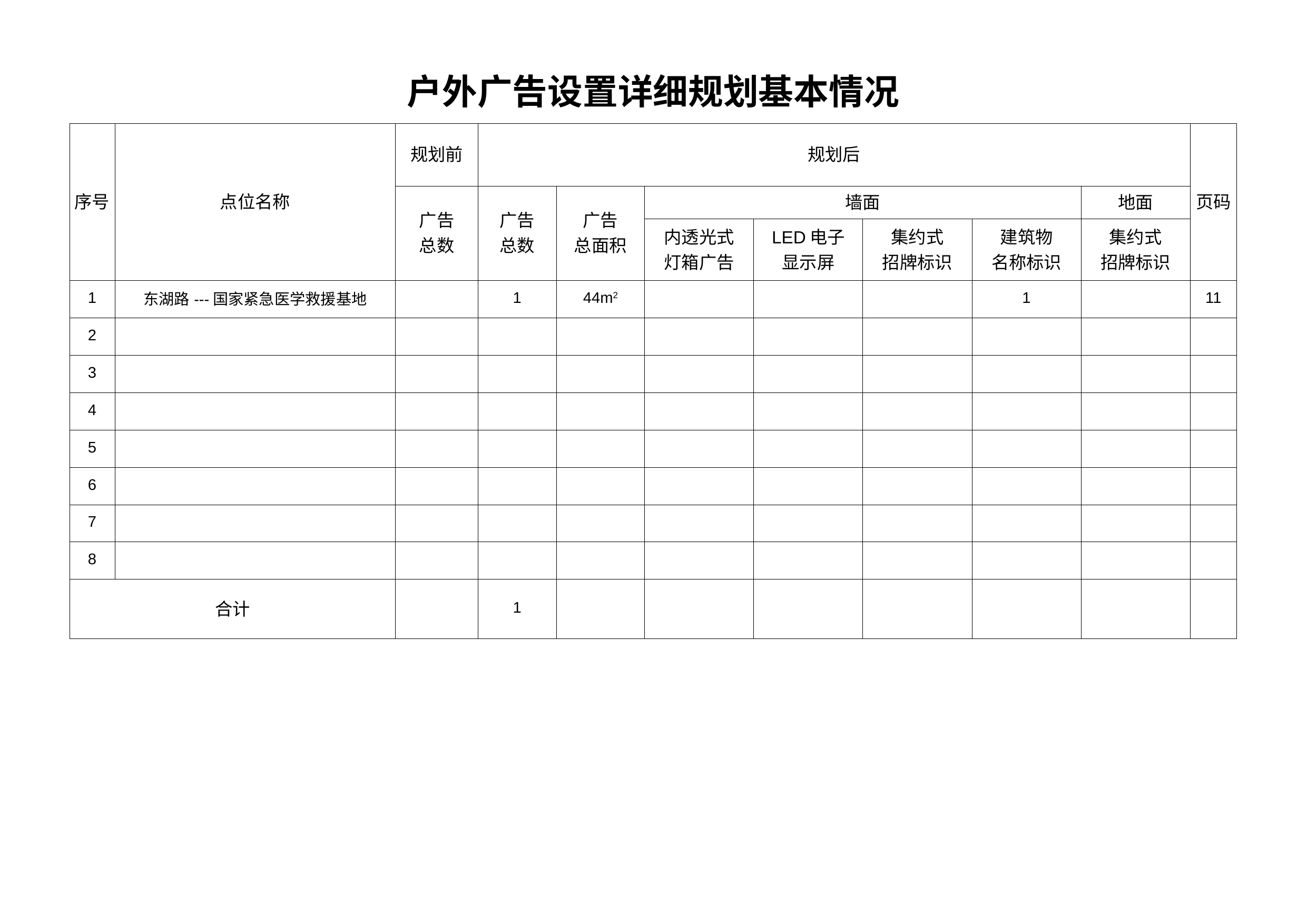

| 户外广告设置详细规划基本情况 |  |  |  |  |  |  |  |  |  |  |
| --- | --- | --- | --- | --- | --- | --- | --- | --- | --- | --- |
| 序号 | 点位名称 | 规划前 | 规划后 |  |  |  |  |  |  | 页码 |
|  |  | 广告 总数 | 广告 总数 | 广告 总面积 | 墙面 |  |  |  | 地面 |  |
|  |  |  |  |  | 内透光式 灯箱广告 | LED电子 显示屏 | 集约式 招牌标识 | 建筑物 名称标识 | 集约式 招牌标识 |  |
| 1 | 东湖路---国家紧急医学救援基地 |  | 1 | 44m2 |  |  |  | 1 |  | 11 |
| 2 |  |  |  |  |  |  |  |  |  |  |
| 3 |  |  |  |  |  |  |  |  |  |  |
| 4 |  |  |  |  |  |  |  |  |  |  |
| 5 |  |  |  |  |  |  |  |  |  |  |
| 6 |  |  |  |  |  |  |  |  |  |  |
| 7 |  |  |  |  |  |  |  |  |  |  |
| 8 |  |  |  |  |  |  |  |  |  |  |
| 合计 |  |  | 1 |  |  |  |  |  |  |  |